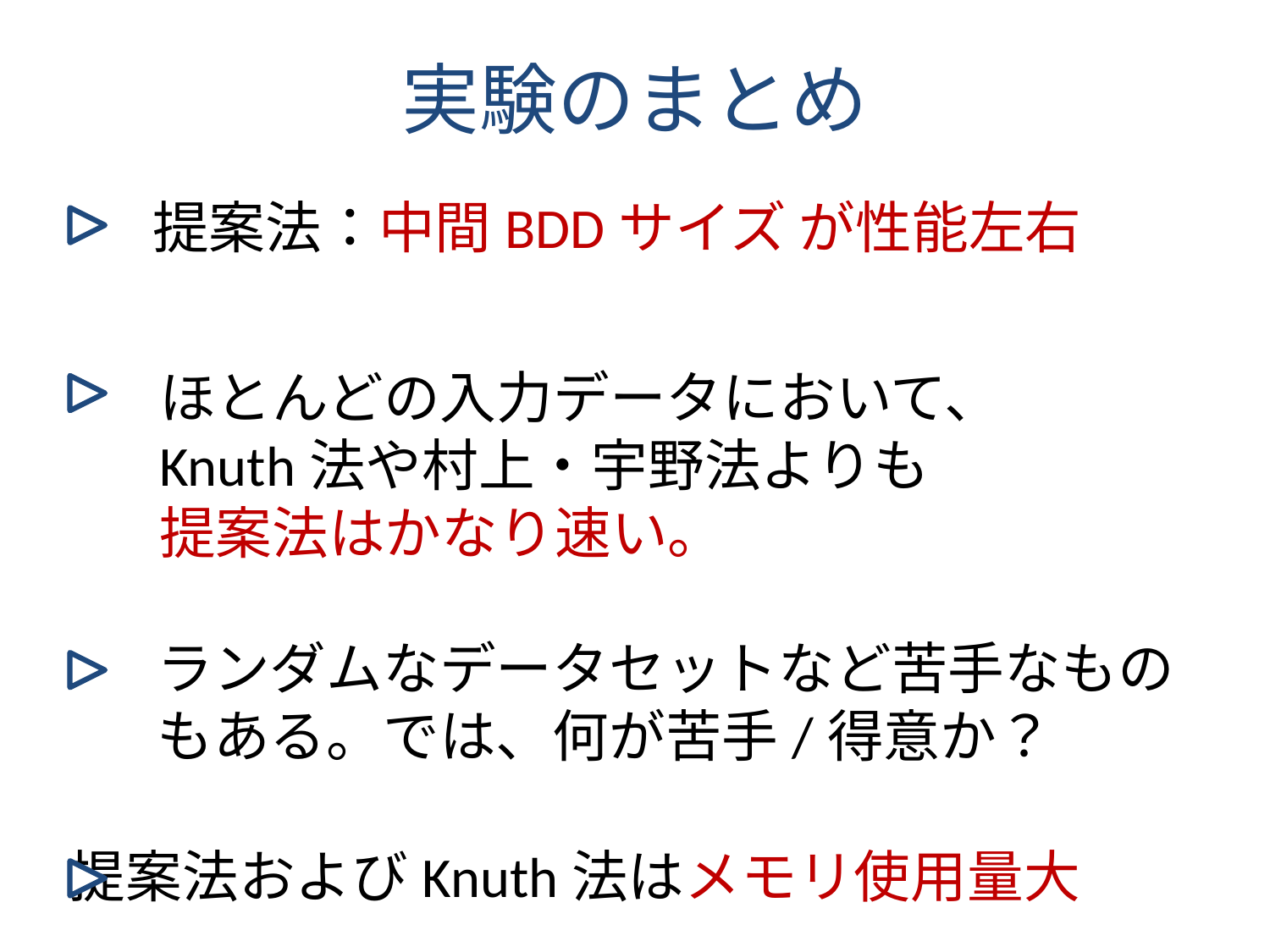

# 実験のまとめ
提案法：中間BDDサイズ が性能左右

ほとんどの入力データにおいて、
Knuth法や村上・宇野法よりも
提案法はかなり速い。

ランダムなデータセットなど苦手なもの
もある。では、何が苦手/得意か？

提案法およびKnuth法はメモリ使用量大